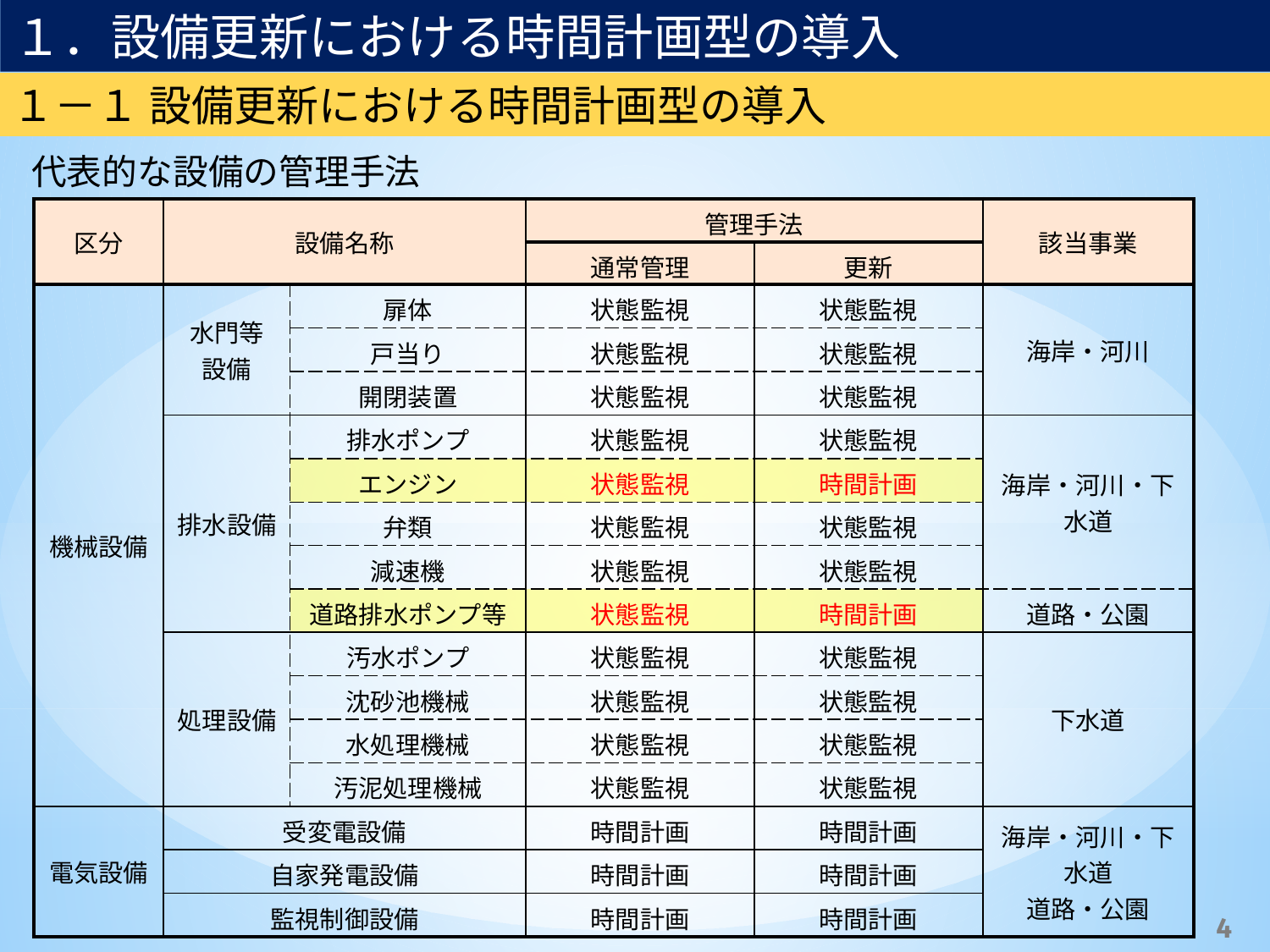

１．設備更新における時間計画型の導入
１－１ 設備更新における時間計画型の導入

代表的な設備の管理手法
| 区分 | 設備名称 |  | 管理手法 |  | 該当事業 |
| --- | --- | --- | --- | --- | --- |
|  |  |  | 通常管理 | 更新 |  |
| 機械設備 | 水門等 設備 | 扉体 | 状態監視 | 状態監視 | 海岸・河川 |
|  |  | 戸当り | 状態監視 | 状態監視 |  |
|  |  | 開閉装置 | 状態監視 | 状態監視 |  |
|  | 排水設備 | 排水ポンプ | 状態監視 | 状態監視 | 海岸・河川・下水道 |
|  |  | エンジン | 状態監視 | 時間計画 |  |
|  |  | 弁類 | 状態監視 | 状態監視 |  |
|  |  | 減速機 | 状態監視 | 状態監視 |  |
|  |  | 道路排水ポンプ等 | 状態監視 | 時間計画 | 道路・公園 |
|  | 処理設備 | 汚水ポンプ | 状態監視 | 状態監視 | 下水道 |
|  |  | 沈砂池機械 | 状態監視 | 状態監視 |  |
|  |  | 水処理機械 | 状態監視 | 状態監視 |  |
|  |  | 汚泥処理機械 | 状態監視 | 状態監視 |  |
| 電気設備 | 受変電設備 |  | 時間計画 | 時間計画 | 海岸・河川・下水道 道路・公園 |
|  | 自家発電設備 |  | 時間計画 | 時間計画 |  |
|  | 監視制御設備 |  | 時間計画 | 時間計画 |  |
4